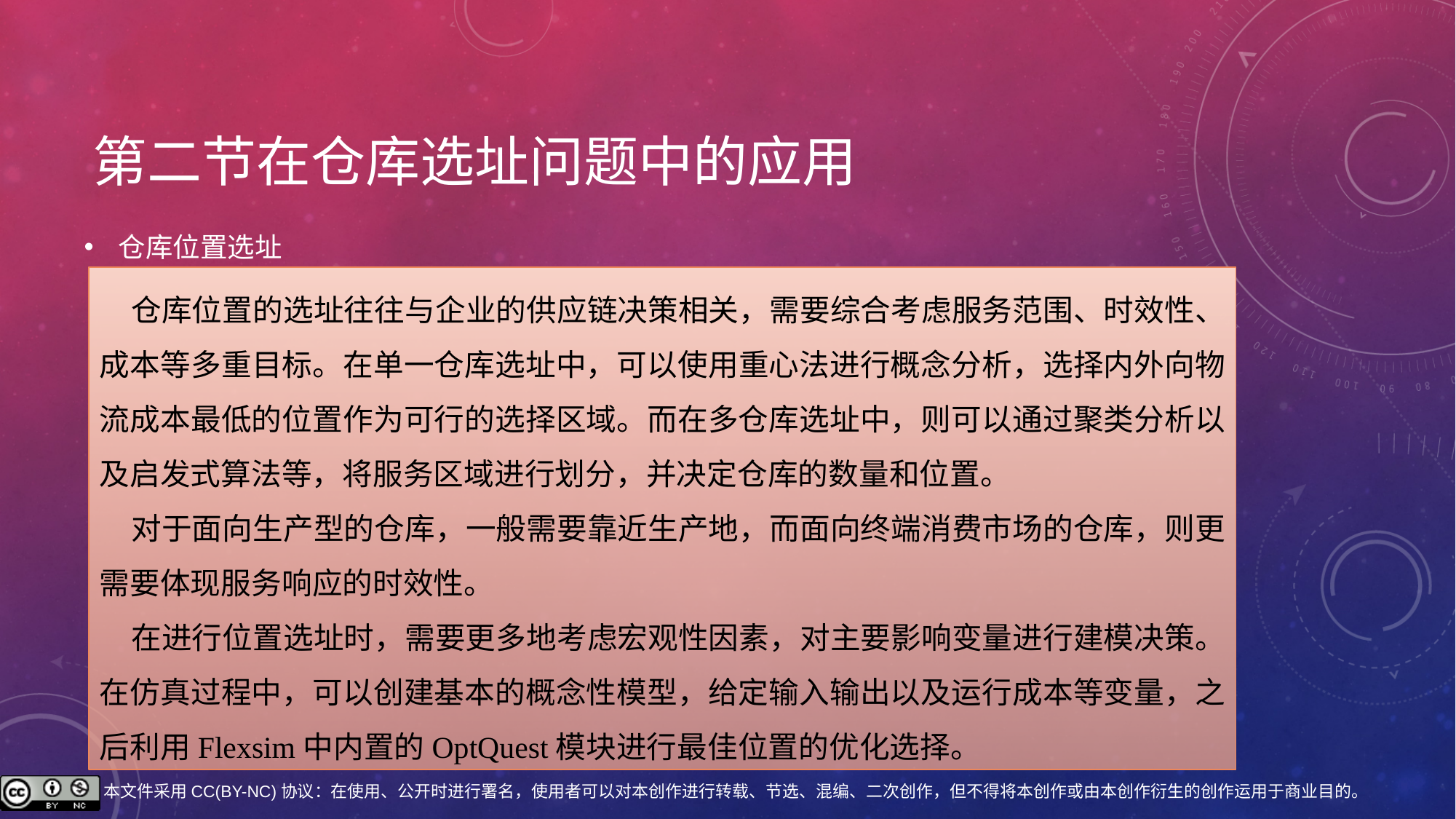

# 第二节在仓库选址问题中的应用
仓库位置选址
仓库位置的选址往往与企业的供应链决策相关，需要综合考虑服务范围、时效性、成本等多重目标。在单一仓库选址中，可以使用重心法进行概念分析，选择内外向物流成本最低的位置作为可行的选择区域。而在多仓库选址中，则可以通过聚类分析以及启发式算法等，将服务区域进行划分，并决定仓库的数量和位置。
对于面向生产型的仓库，一般需要靠近生产地，而面向终端消费市场的仓库，则更需要体现服务响应的时效性。
在进行位置选址时，需要更多地考虑宏观性因素，对主要影响变量进行建模决策。在仿真过程中，可以创建基本的概念性模型，给定输入输出以及运行成本等变量，之后利用Flexsim中内置的OptQuest模块进行最佳位置的优化选择。